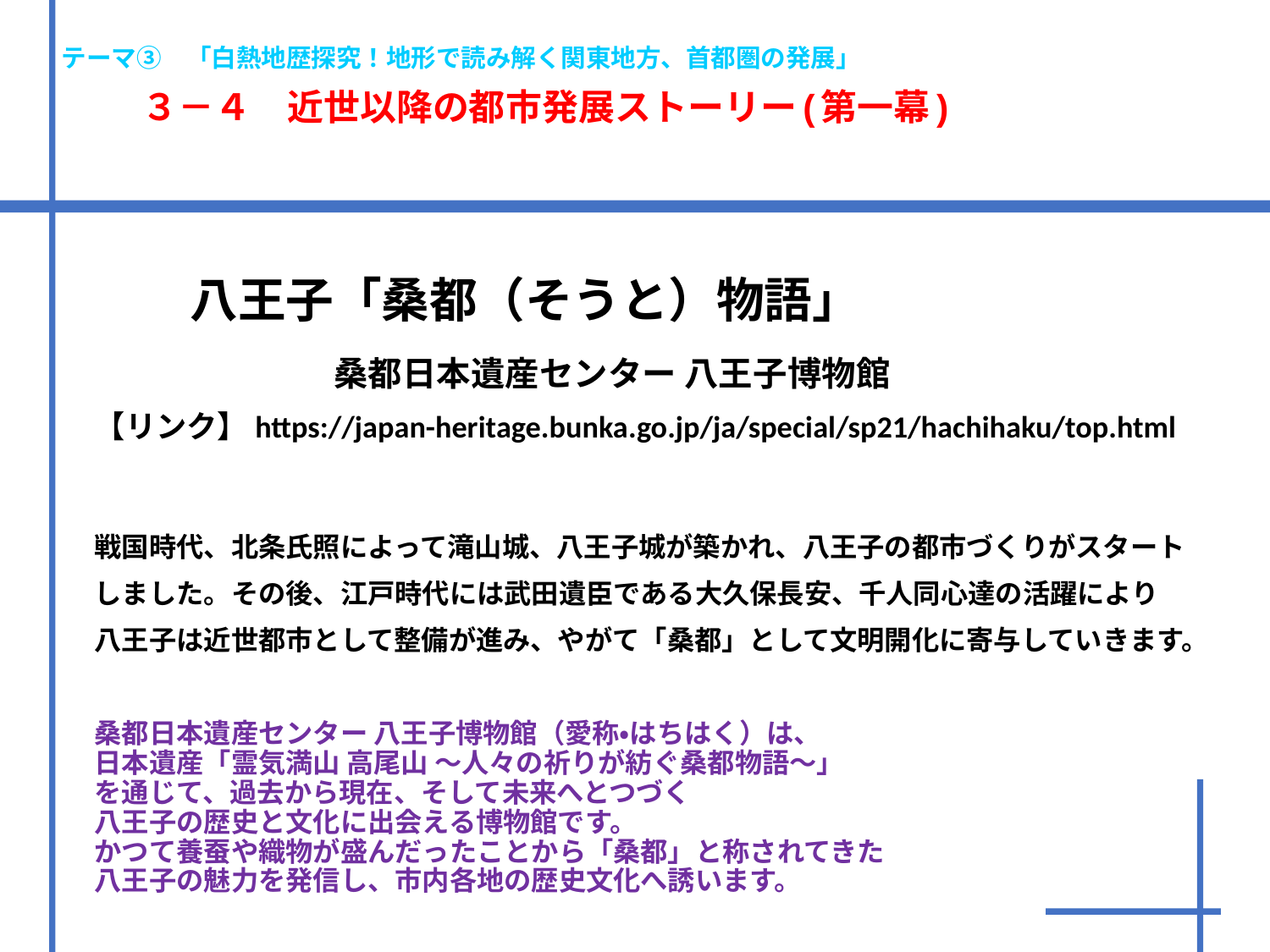

テーマ③　「白熱地歴探究！地形で読み解く関東地方、首都圏の発展」
　　３－４　近世以降の都市発展ストーリー(第一幕)

　　八王子「桑都（そうと）物語」
　　　　　桑都日本遺産センター 八王子博物館
【リンク】https://japan-heritage.bunka.go.jp/ja/special/sp21/hachihaku/top.html

戦国時代、北条氏照によって滝山城、八王子城が築かれ、八王子の都市づくりがスタート
しました。その後、江戸時代には武田遺臣である大久保長安、千人同心達の活躍により
八王子は近世都市として整備が進み、やがて「桑都」として文明開化に寄与していきます。

桑都日本遺産センター 八王子博物館（愛称・はちはく）は、
日本遺産「霊気満山 高尾山 ～人々の祈りが紡ぐ桑都物語～」
を通じて、過去から現在、そして未来へとつづく
八王子の歴史と文化に出会える博物館です。
かつて養蚕や織物が盛んだったことから「桑都」と称されてきた
八王子の魅力を発信し、市内各地の歴史文化へ誘います。